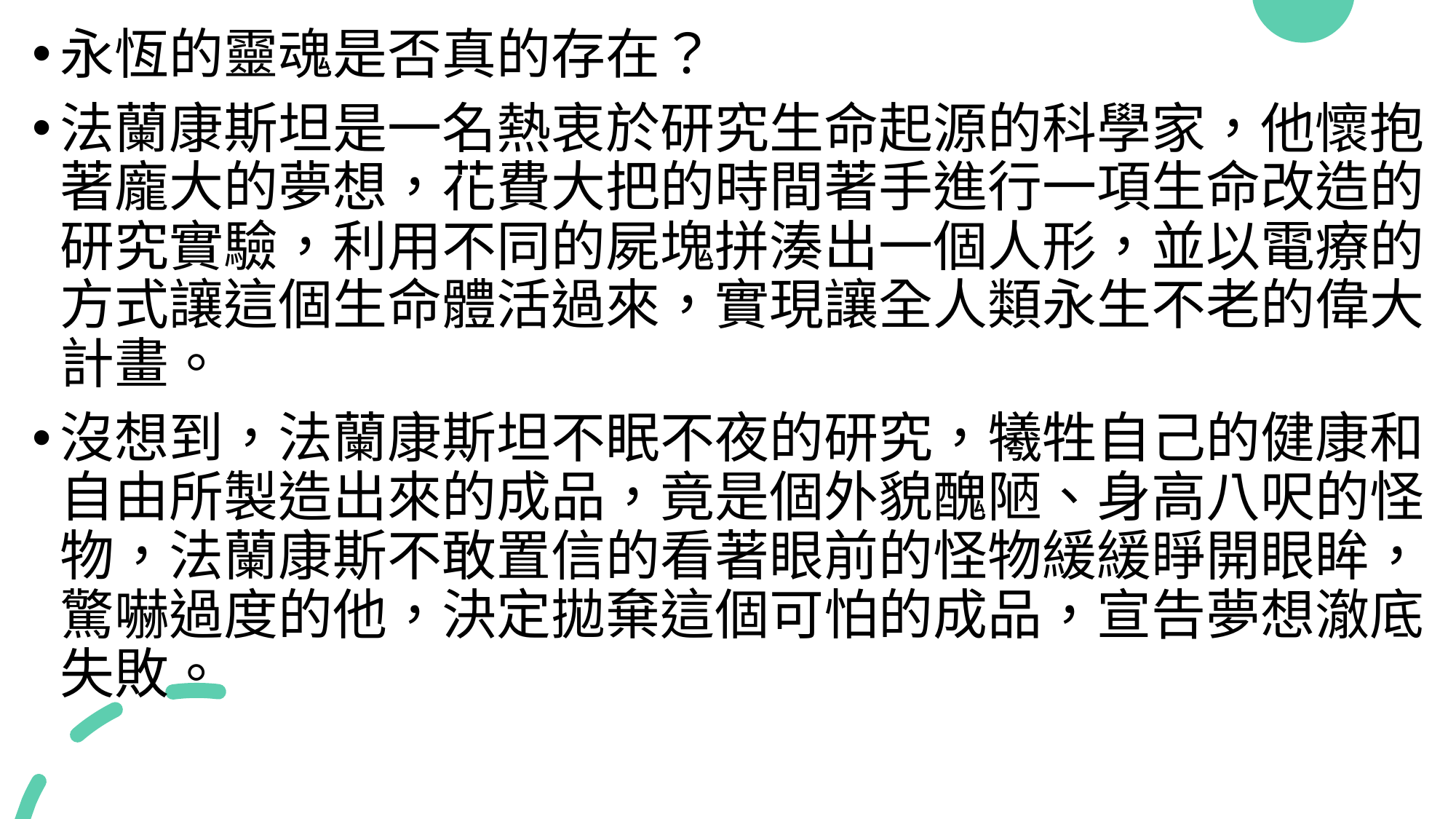

永恆的靈魂是否真的存在？
法蘭康斯坦是一名熱衷於研究生命起源的科學家，他懷抱著龐大的夢想，花費大把的時間著手進行一項生命改造的研究實驗，利用不同的屍塊拼湊出一個人形，並以電療的方式讓這個生命體活過來，實現讓全人類永生不老的偉大計畫。
沒想到，法蘭康斯坦不眠不夜的研究，犧牲自己的健康和自由所製造出來的成品，竟是個外貌醜陋、身高八呎的怪物，法蘭康斯不敢置信的看著眼前的怪物緩緩睜開眼眸，驚嚇過度的他，決定拋棄這個可怕的成品，宣告夢想澈底失敗。